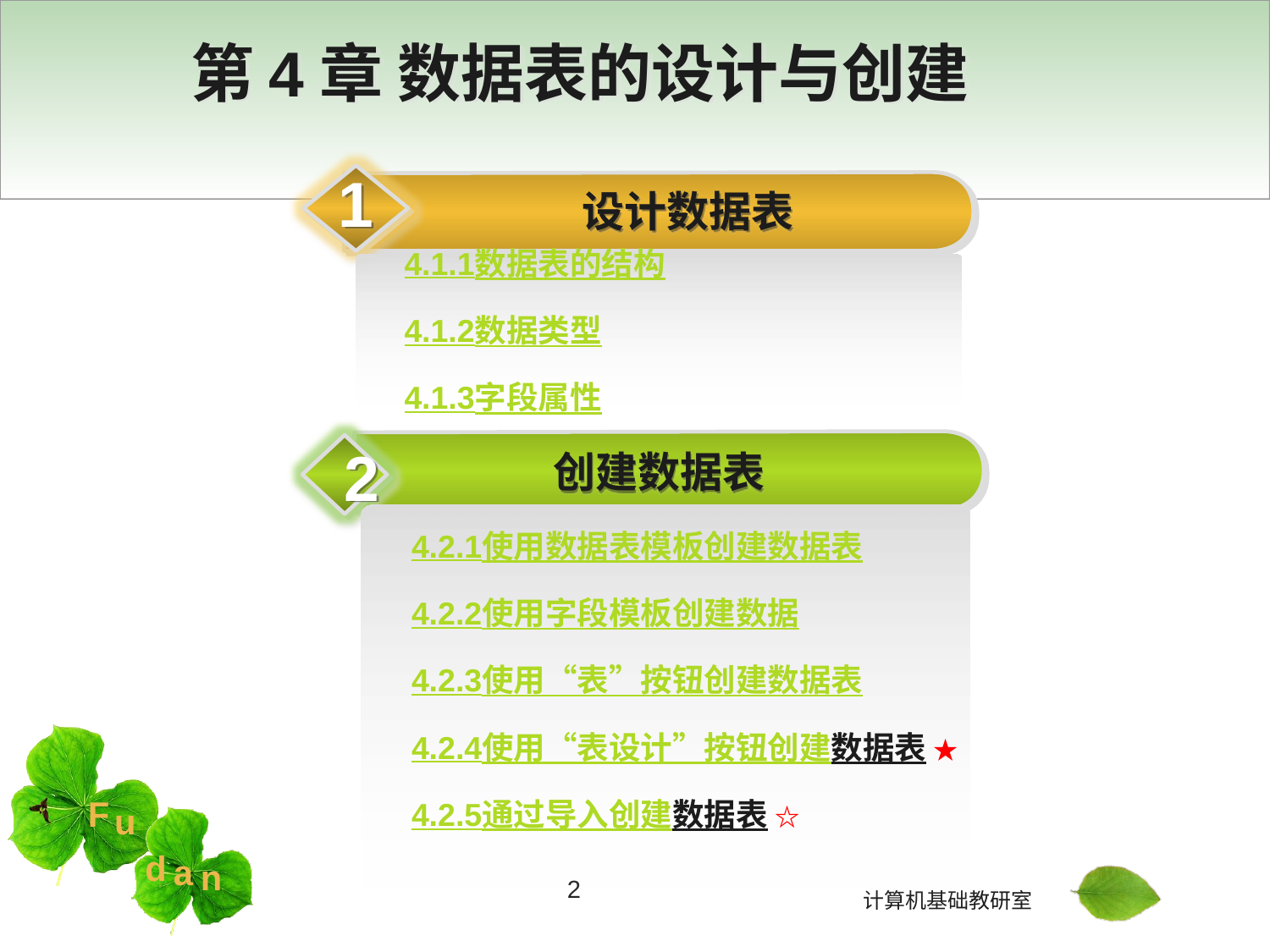

# 第4章 数据表的设计与创建
1

设计数据表
4.1.1数据表的结构
4.1.2数据类型
4.1.3字段属性

2

创建数据表
4.2.1使用数据表模板创建数据表
4.2.2使用字段模板创建数据
4.2.3使用“表”按钮创建数据表
4.2.4使用“表设计”按钮创建数据表 ★
4.2.5通过导入创建数据表 ☆

2